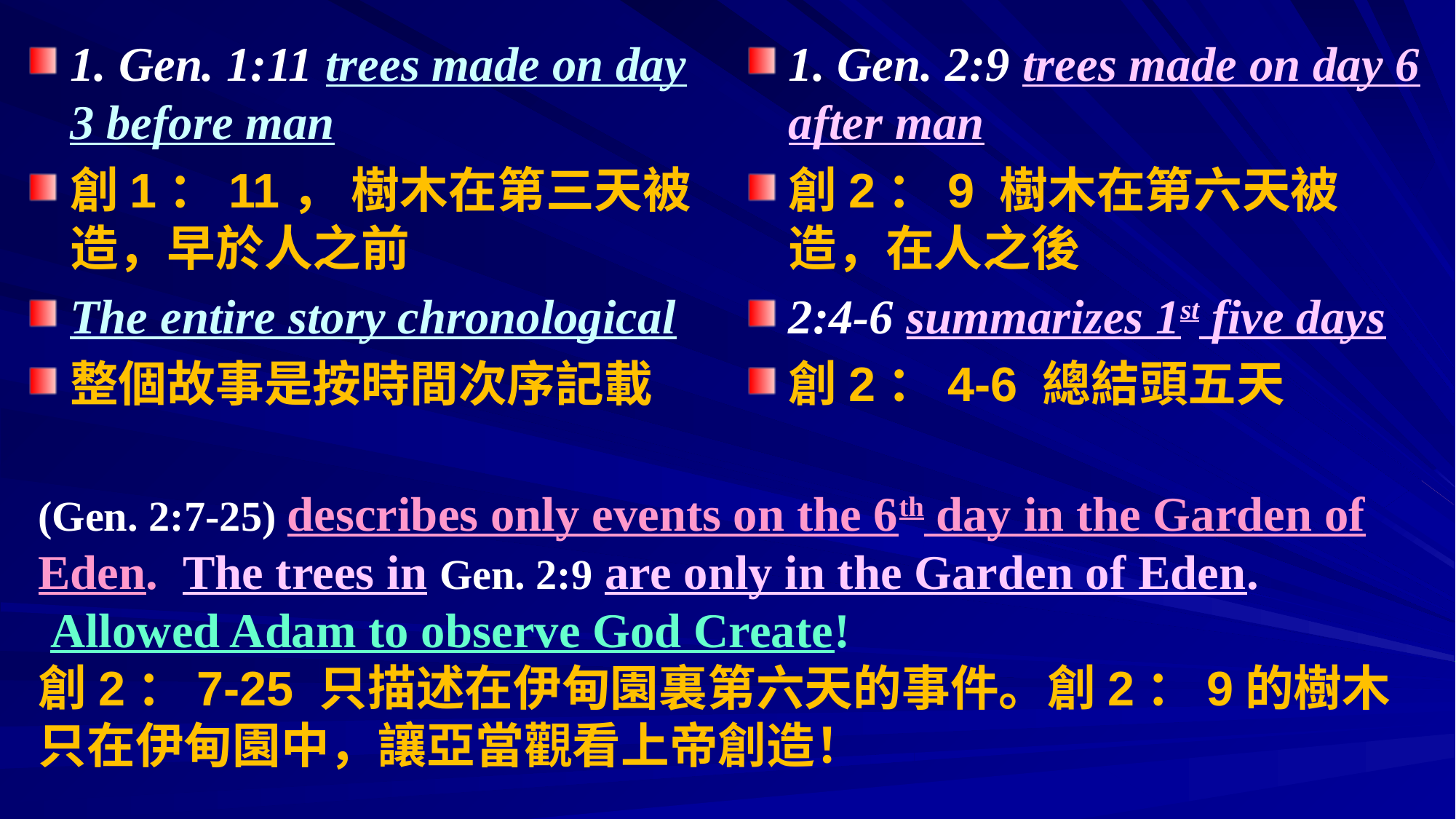

1. Gen. 1:11 trees made on day 3 before man
創1：11， 樹木在第三天被造，早於人之前
The entire story chronological
整個故事是按時間次序記載
1. Gen. 2:9 trees made on day 6 after man
創2：9 樹木在第六天被造，在人之後
2:4-6 summarizes 1st five days
創2：4-6 總結頭五天

# (Gen. 2:7-25) describes only events on the 6th day in the Garden of Eden.  The trees in Gen. 2:9 are only in the Garden of Eden. Allowed Adam to observe God Create! 創2：7-25 只描述在伊甸園裏第六天的事件。創2：9的樹木只在伊甸園中，讓亞當觀看上帝創造！